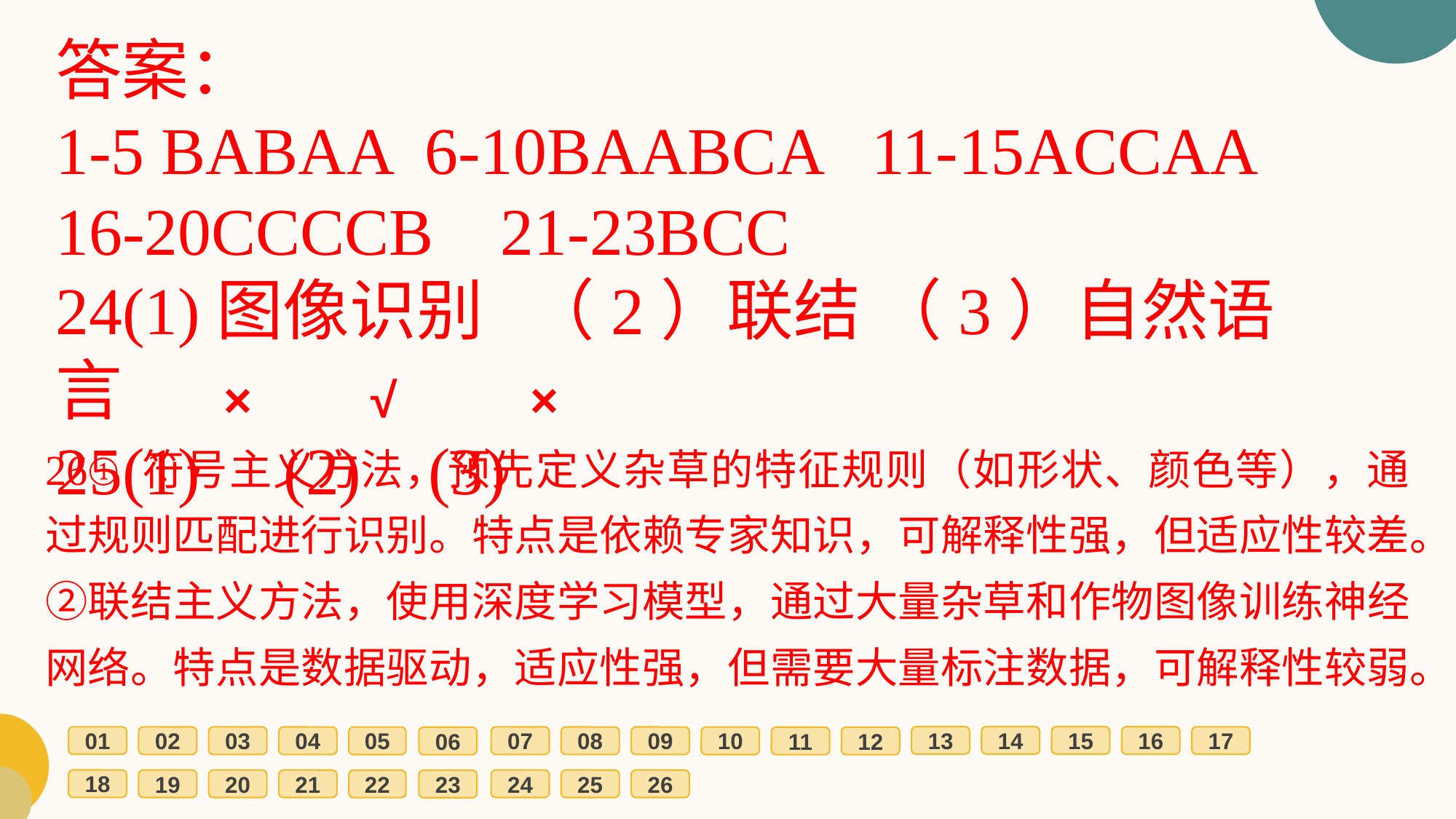

答案：
1-5 BABAA  6-10BAABCA   11-15ACCAA 16-20CCCCB    21-23BCC
24(1)图像识别   （2）联结 （3）自然语言
25(1)     (2)    (3)

×
√
×
26①符号主义方法，预先定义杂草的特征规则（如形状、颜色等），通过规则匹配进行识别。特点是依赖专家知识，可解释性强，但适应性较差。②联结主义方法，使用深度学习模型，通过大量杂草和作物图像训练神经网络。特点是数据驱动，适应性强，但需要大量标注数据，可解释性较弱。